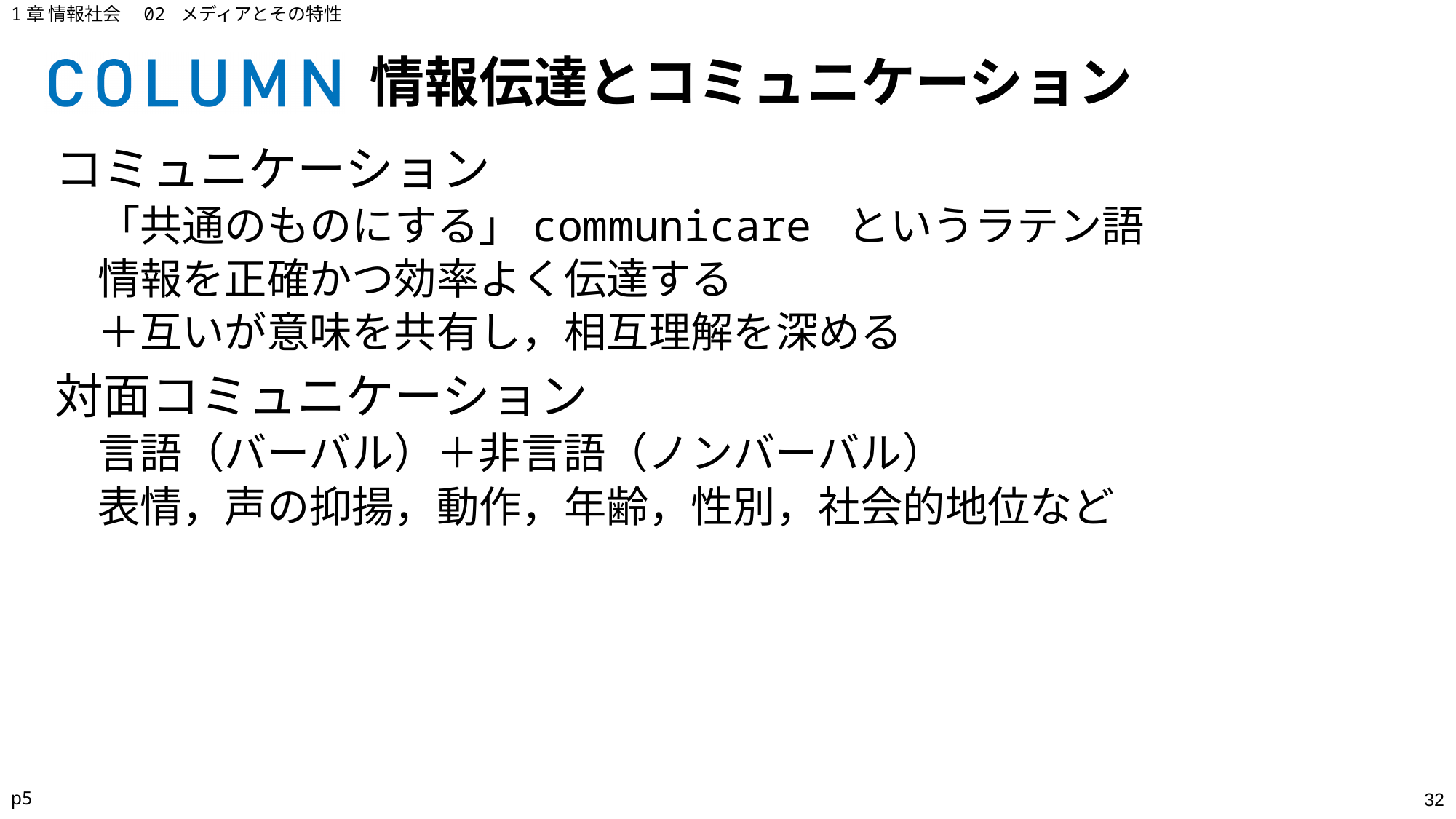

1章 情報社会　02 メディアとその特性

情報伝達とコミュニケーション
コミュニケーション
「共通のものにする」communicare というラテン語
情報を正確かつ効率よく伝達する
＋互いが意味を共有し，相互理解を深める
対面コミュニケーション
言語（バーバル）＋非言語（ノンバーバル）
表情，声の抑揚，動作，年齢，性別，社会的地位など
p5
32